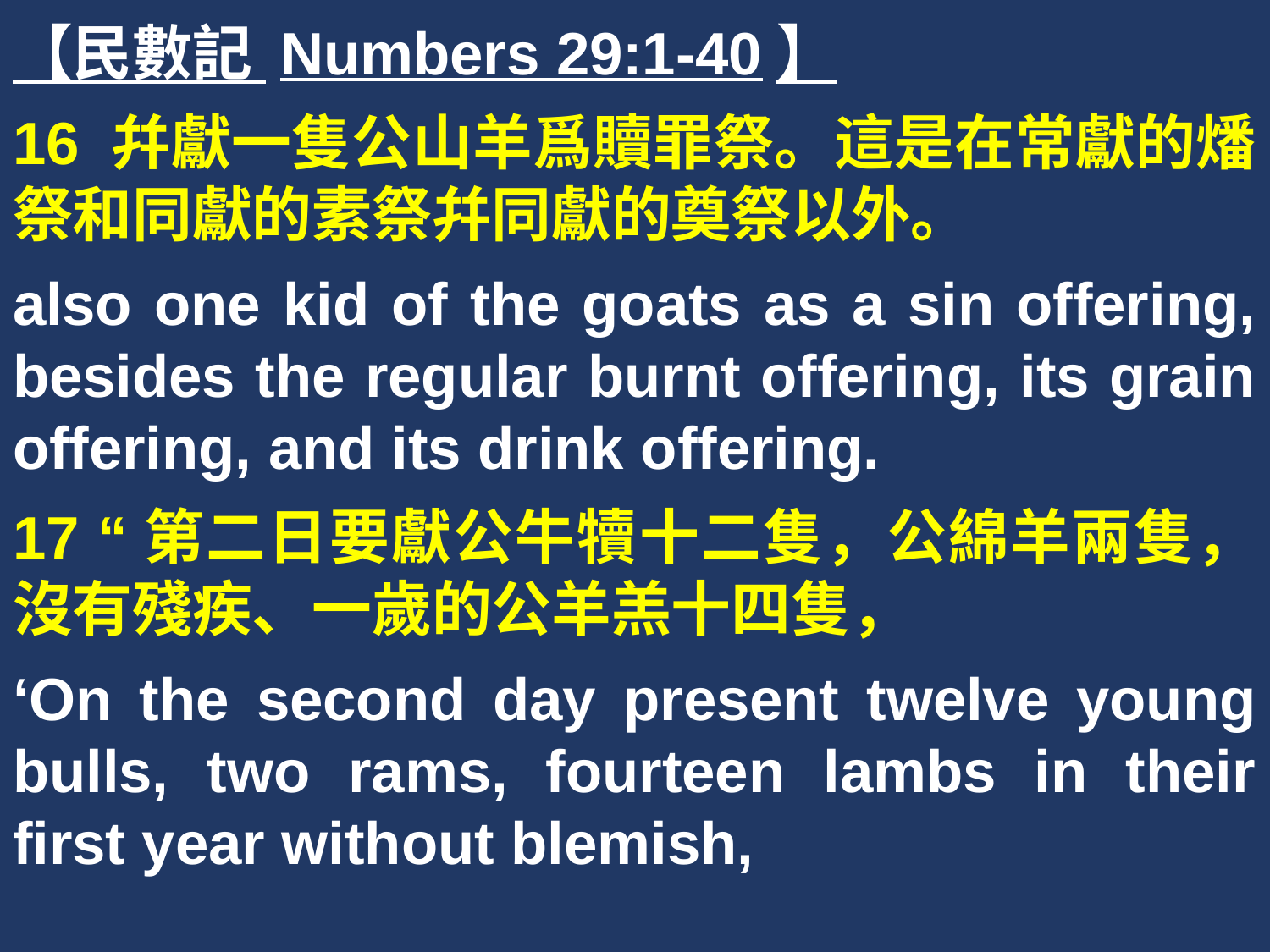

【民數記 Numbers 29:1-40】
16 幷獻一隻公山羊爲贖罪祭。這是在常獻的燔祭和同獻的素祭幷同獻的奠祭以外。
also one kid of the goats as a sin offering, besides the regular burnt offering, its grain offering, and its drink offering.
17 “第二日要獻公牛犢十二隻，公綿羊兩隻，沒有殘疾、一歲的公羊羔十四隻，
‘On the second day present twelve young bulls, two rams, fourteen lambs in their first year without blemish,